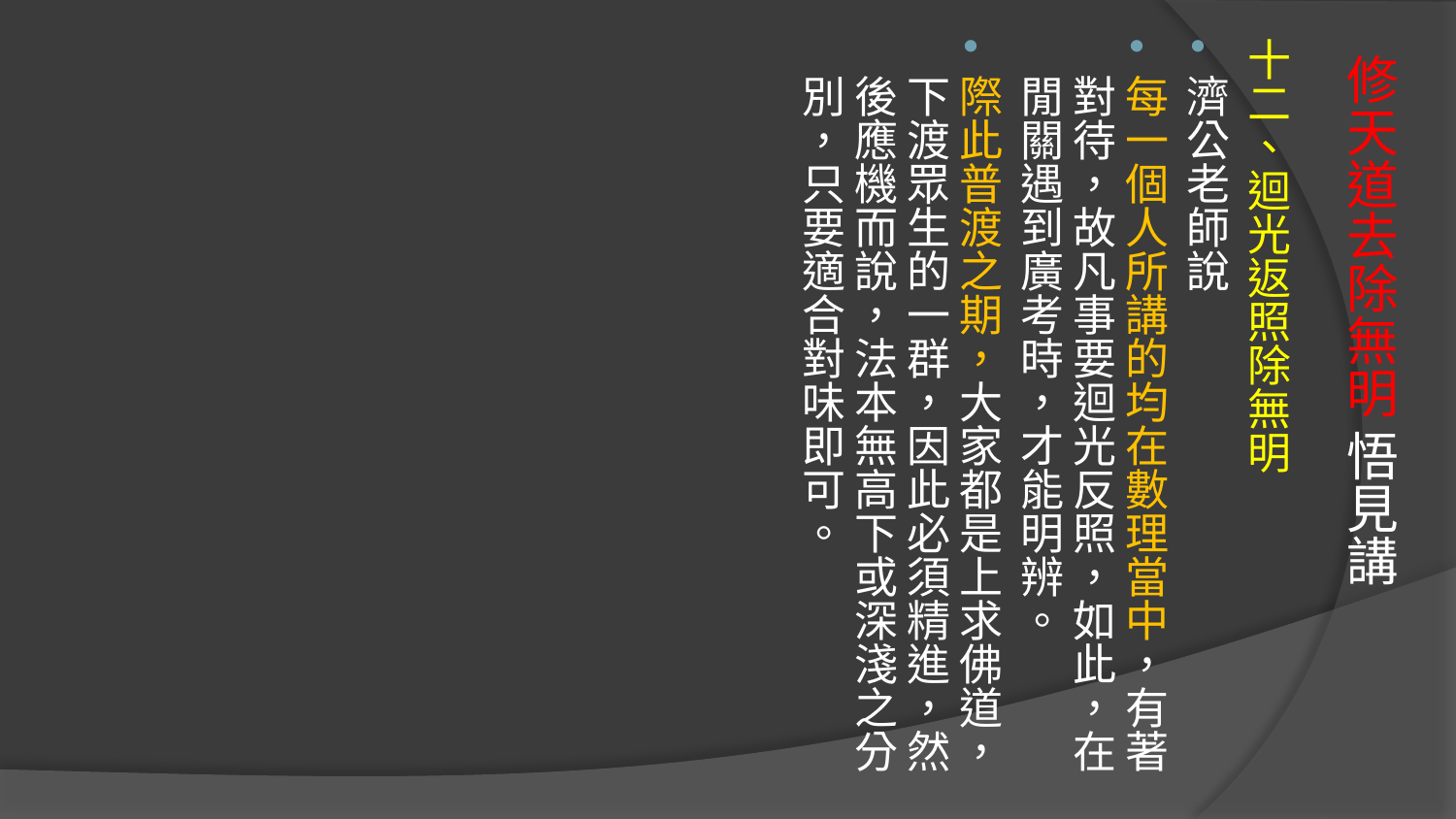

十二、迴光返照除無明
濟公老師說
每一個人所講的均在數理當中，有著對待，故凡事要迴光反照，如此，在閒關遇到廣考時，才能明辨。
際此普渡之期，大家都是上求佛道，下渡眾生的一群，因此必須精進，然後應機而說，法本無高下或深淺之分別，只要適合對味即可。

# 修天道去除無明 悟見講